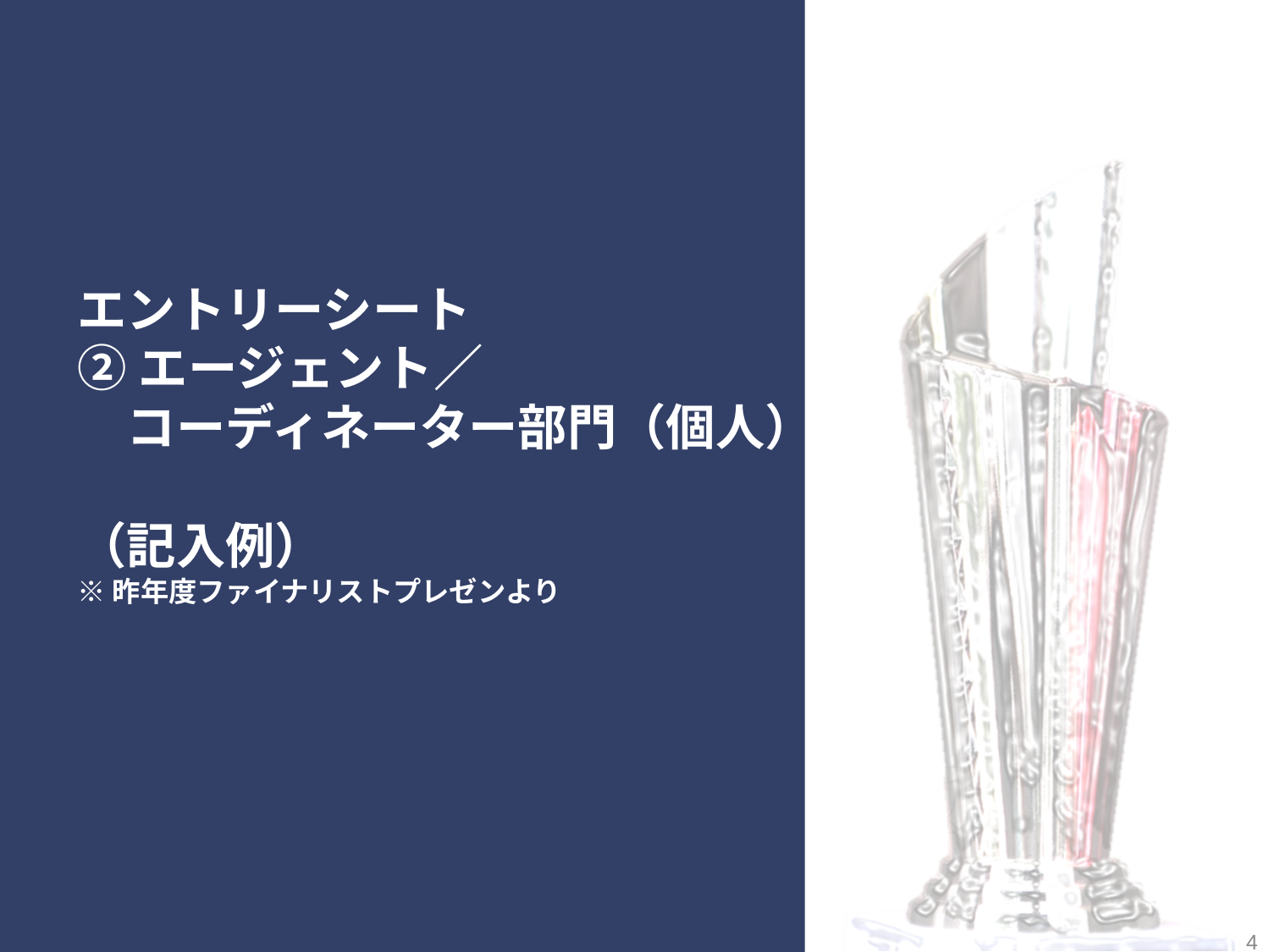

# エントリーシート
②エージェント／
　コーディネーター部門（個人）

（記入例）
※昨年度ファイナリストプレゼンより
4